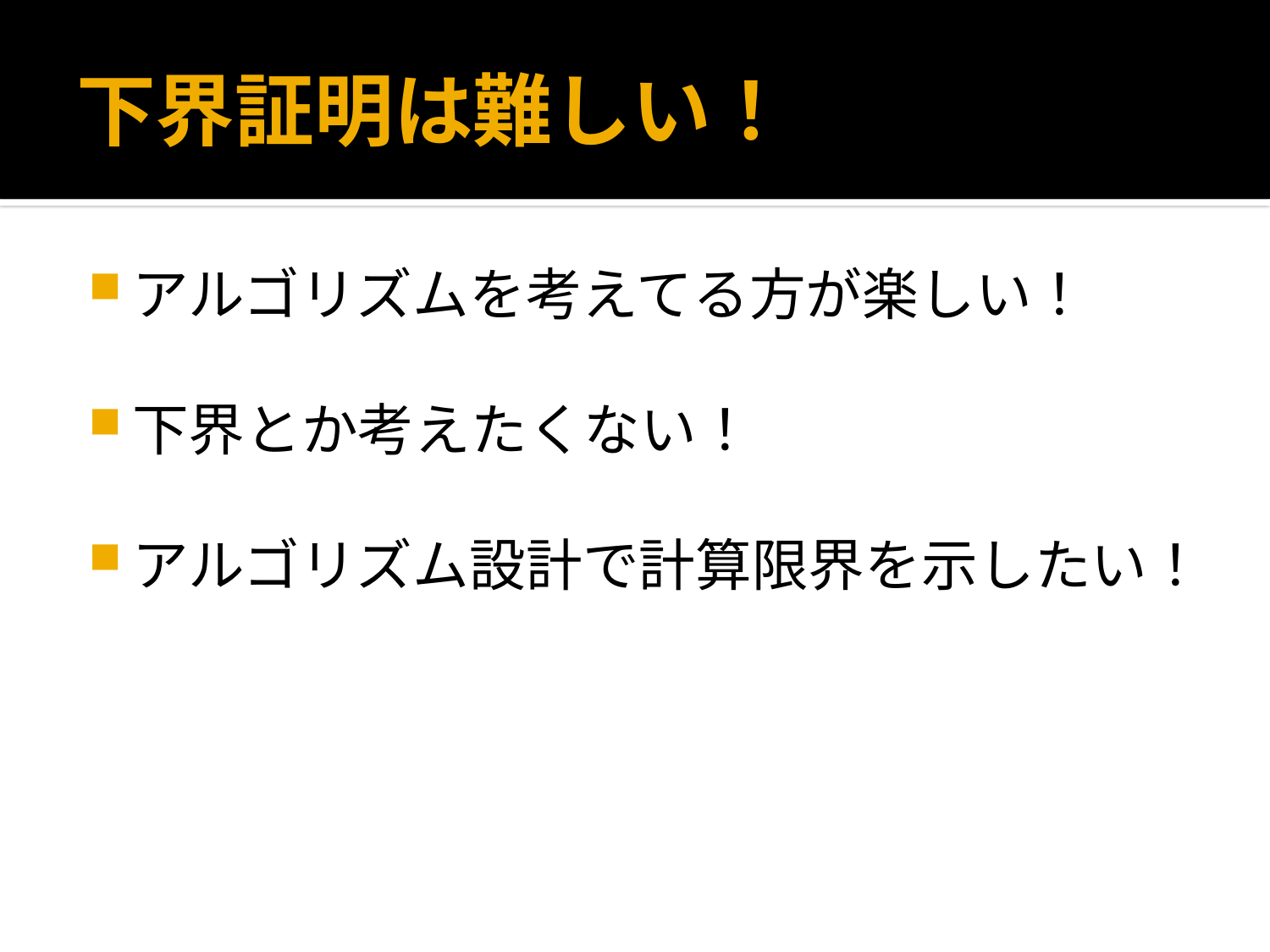

# 下界証明は難しい！
アルゴリズムを考えてる方が楽しい！

下界とか考えたくない！

アルゴリズム設計で計算限界を示したい！